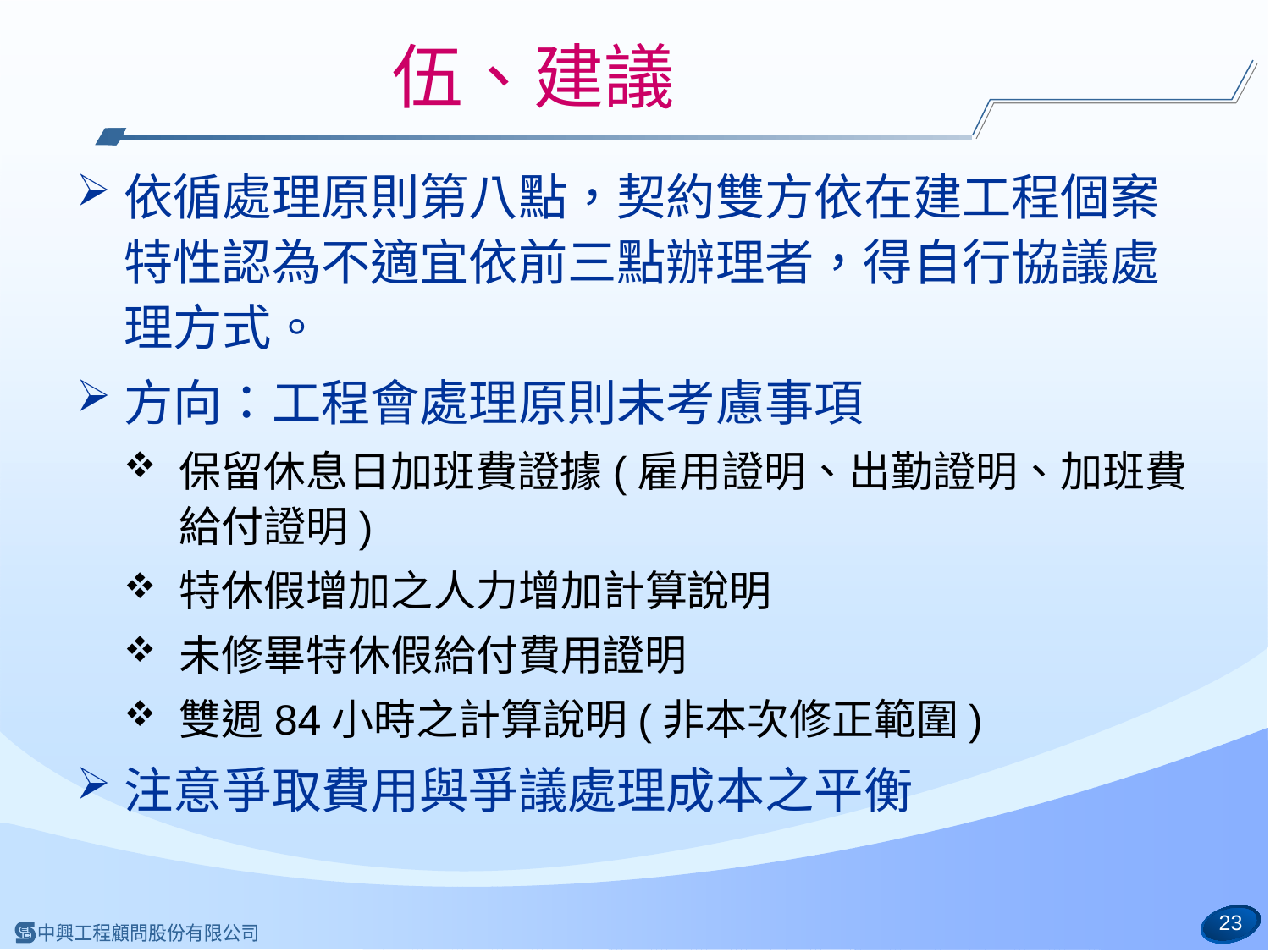

# 伍、建議
依循處理原則第八點，契約雙方依在建工程個案特性認為不適宜依前三點辦理者，得自行協議處理方式。
方向：工程會處理原則未考慮事項
保留休息日加班費證據(雇用證明、出勤證明、加班費給付證明)
特休假增加之人力增加計算說明
未修畢特休假給付費用證明
雙週84小時之計算說明(非本次修正範圍)
注意爭取費用與爭議處理成本之平衡
23